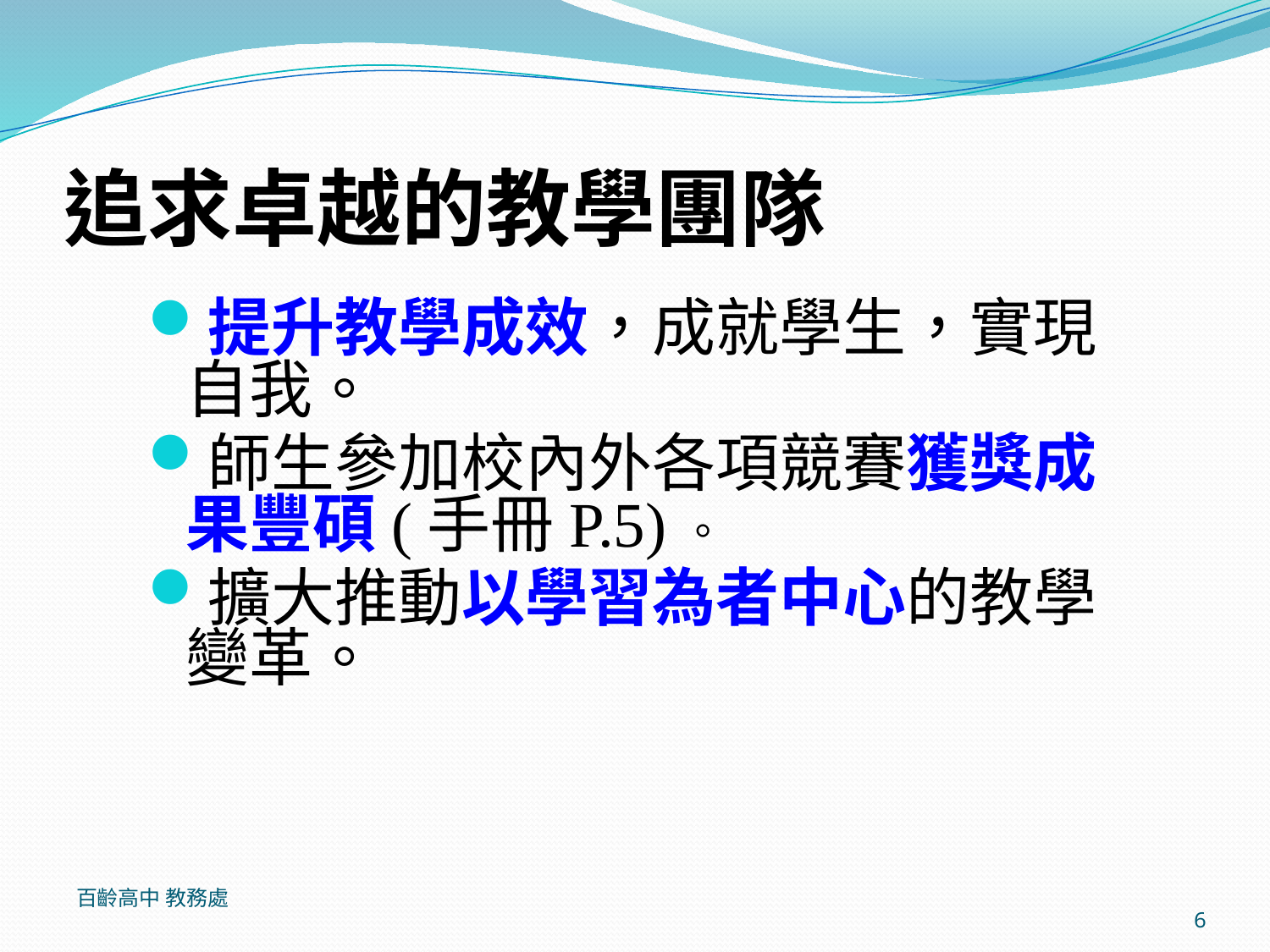

# 追求卓越的教學團隊
提升教學成效，成就學生，實現自我。
師生參加校內外各項競賽獲獎成果豐碩(手冊P.5)。
擴大推動以學習為者中心的教學變革。

百齡高中 教務處
6